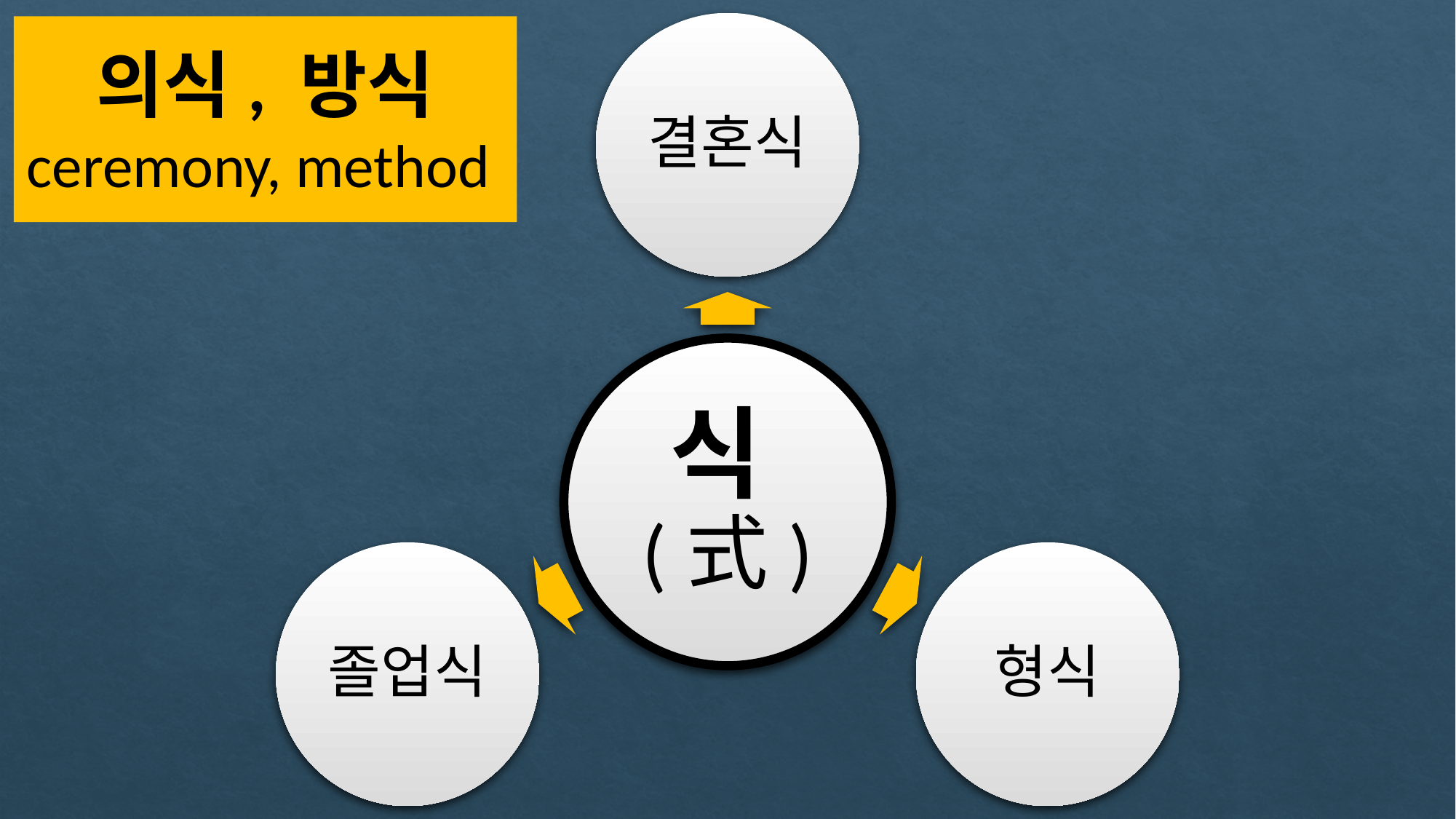

식(式)

결혼식

형식

졸업식
의식, 방식
ceremony, method